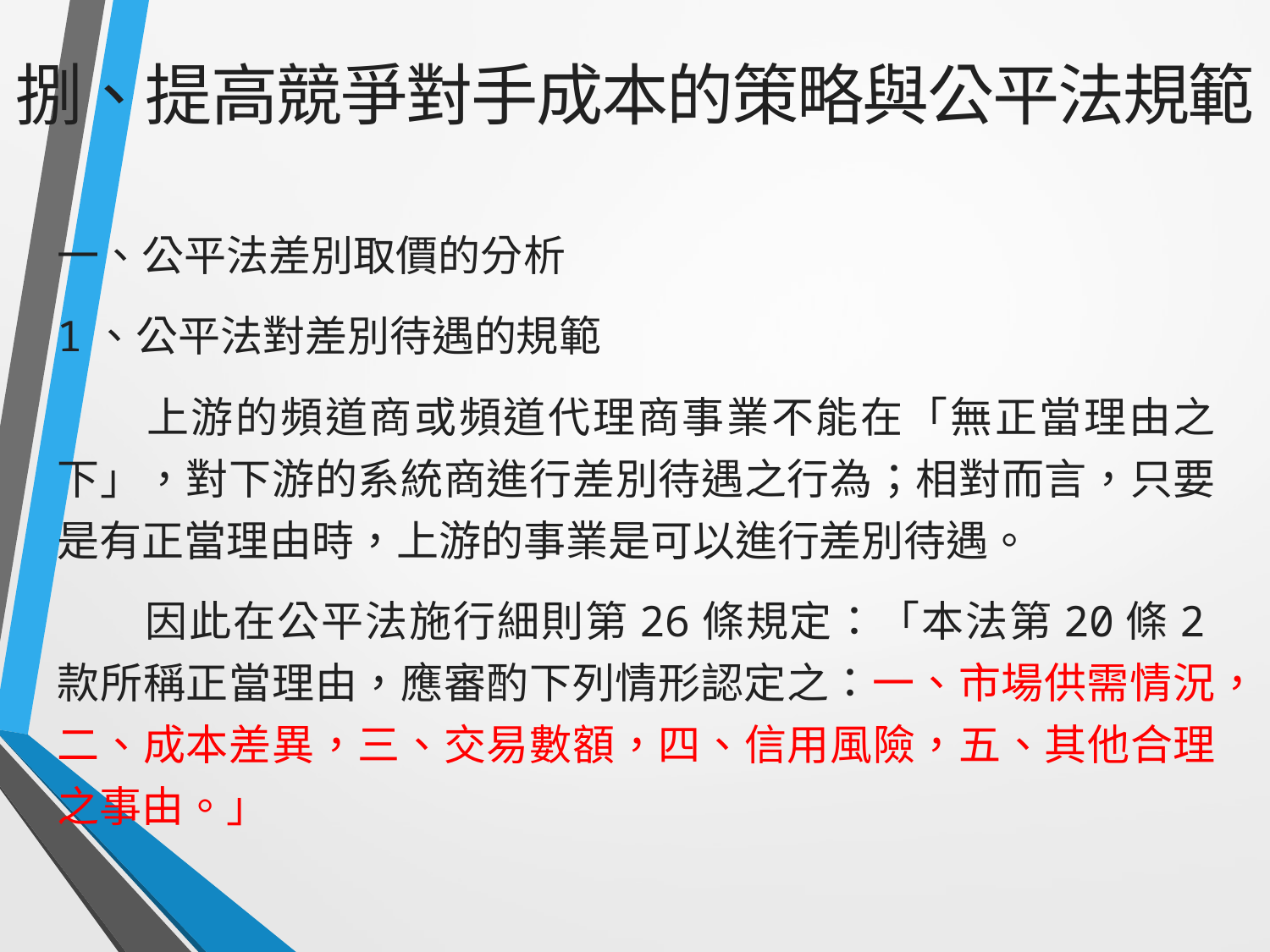

# 捌、提高競爭對手成本的策略與公平法規範
一、公平法差別取價的分析
1、公平法對差別待遇的規範
　　上游的頻道商或頻道代理商事業不能在「無正當理由之下」，對下游的系統商進行差別待遇之行為；相對而言，只要是有正當理由時，上游的事業是可以進行差別待遇。
　　因此在公平法施行細則第26條規定：「本法第20條2款所稱正當理由，應審酌下列情形認定之：一、市場供需情況，二、成本差異，三、交易數額，四、信用風險，五、其他合理之事由。」